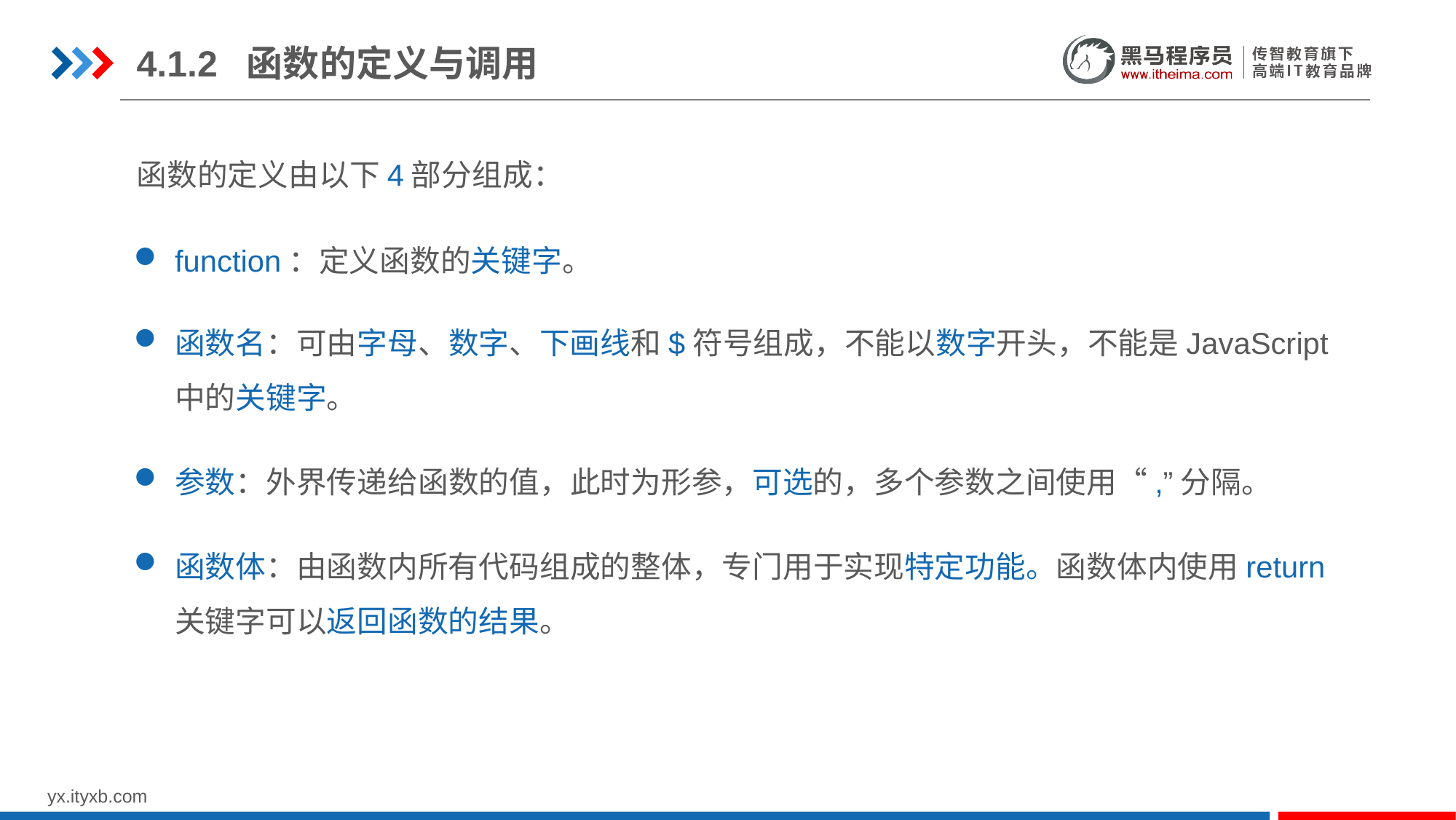

4.1.2  函数的定义与调用
函数的定义由以下4部分组成：
function：定义函数的关键字。

函数名：可由字母、数字、下画线和$符号组成，不能以数字开头，不能是JavaScript中的关键字。

参数：外界传递给函数的值，此时为形参，可选的，多个参数之间使用“,”分隔。

函数体：由函数内所有代码组成的整体，专门用于实现特定功能。函数体内使用return关键字可以返回函数的结果。